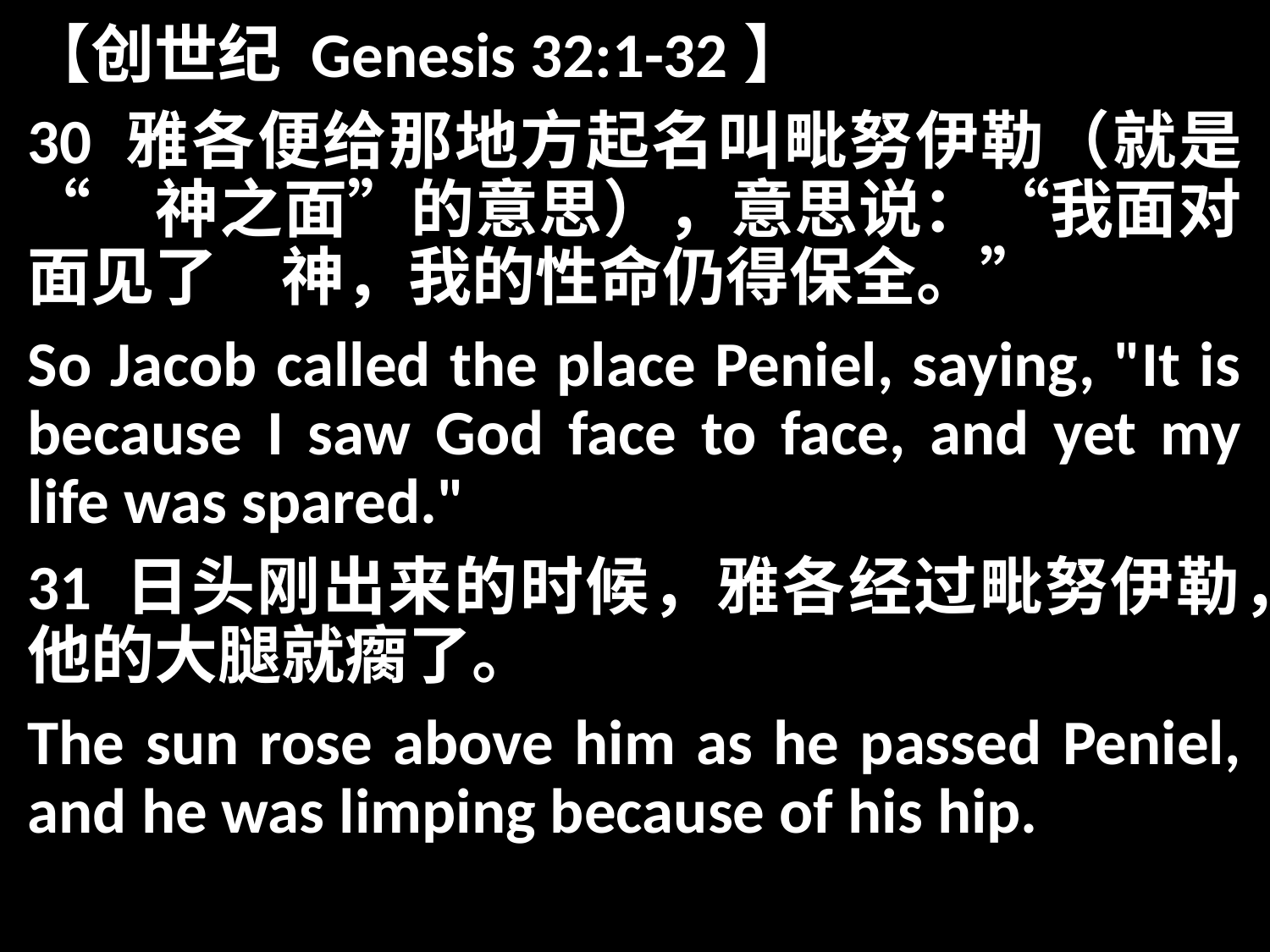

【创世纪 Genesis 32:1-32】
30 雅各便给那地方起名叫毗努伊勒（就是“　神之面”的意思），意思说：“我面对面见了　神，我的性命仍得保全。”
So Jacob called the place Peniel, saying, "It is because I saw God face to face, and yet my life was spared."
31 日头刚出来的时候，雅各经过毗努伊勒，他的大腿就瘸了。
The sun rose above him as he passed Peniel, and he was limping because of his hip.